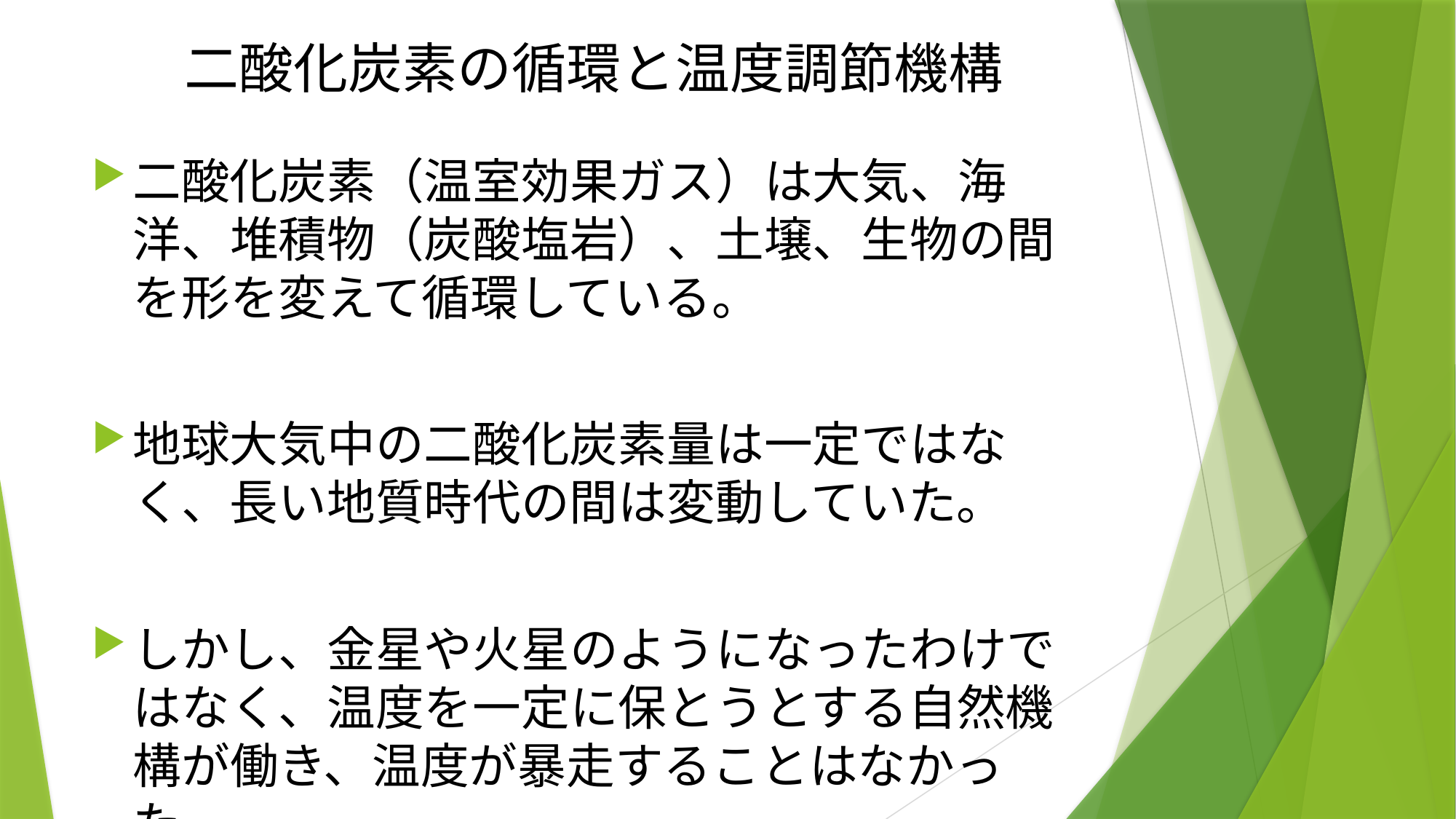

# 二酸化炭素の循環と温度調節機構
二酸化炭素（温室効果ガス）は大気、海洋、堆積物（炭酸塩岩）、土壌、生物の間を形を変えて循環している。

地球大気中の二酸化炭素量は一定ではなく、長い地質時代の間は変動していた。

しかし、金星や火星のようになったわけではなく、温度を一定に保とうとする自然機構が働き、温度が暴走することはなかった。